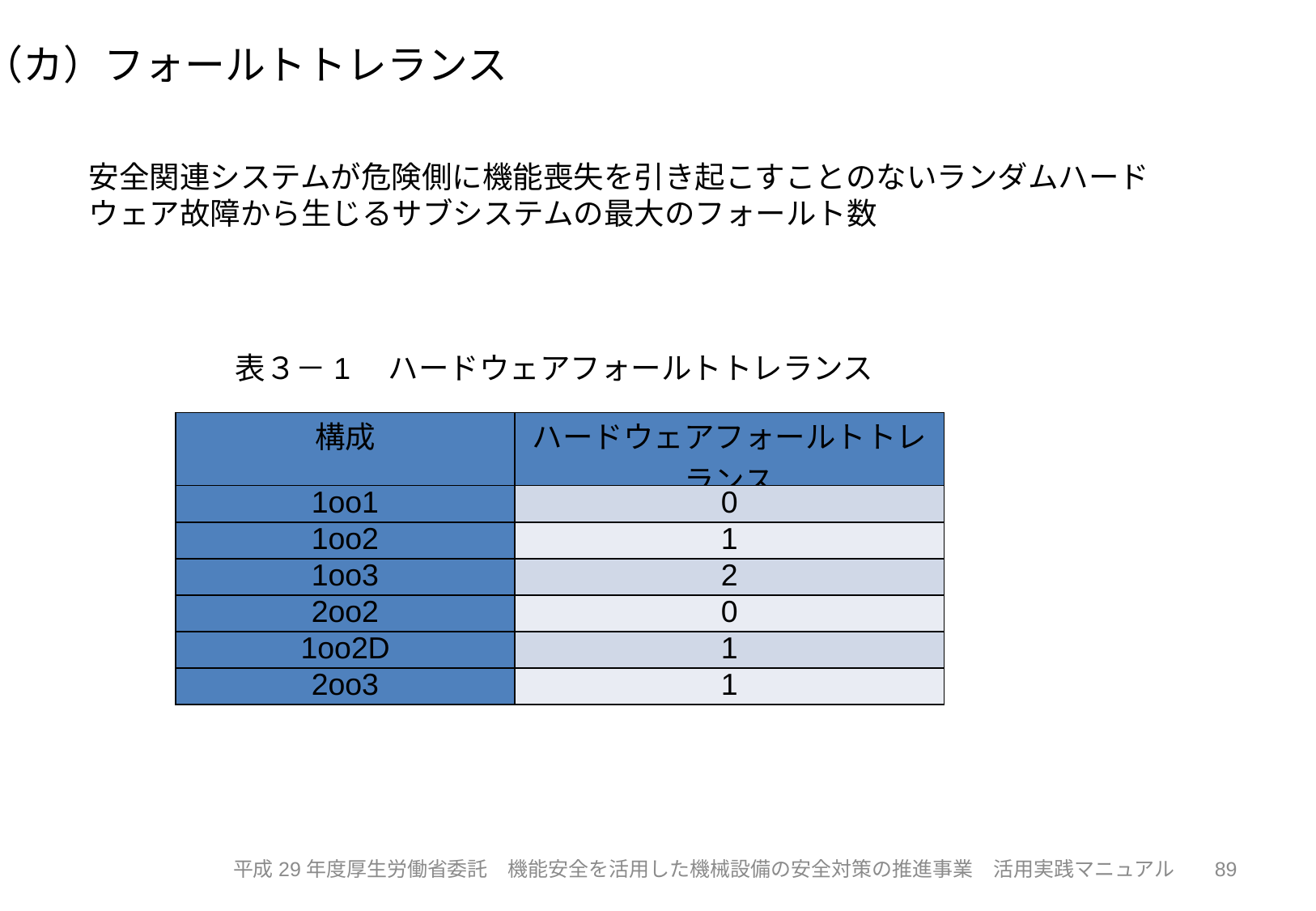

（カ）フォールトトレランス
安全関連システムが危険側に機能喪失を引き起こすことのないランダムハードウェア故障から生じるサブシステムの最大のフォールト数
　　表３－1　ハードウェアフォールトトレランス
| 構成 | ハードウェアフォールトトレランス |
| --- | --- |
| 1oo1 | 0 |
| 1oo2 | 1 |
| 1oo3 | 2 |
| 2oo2 | 0 |
| 1oo2D | 1 |
| 2oo3 | 1 |
89
平成29年度厚生労働省委託　機能安全を活用した機械設備の安全対策の推進事業　活用実践マニュアル